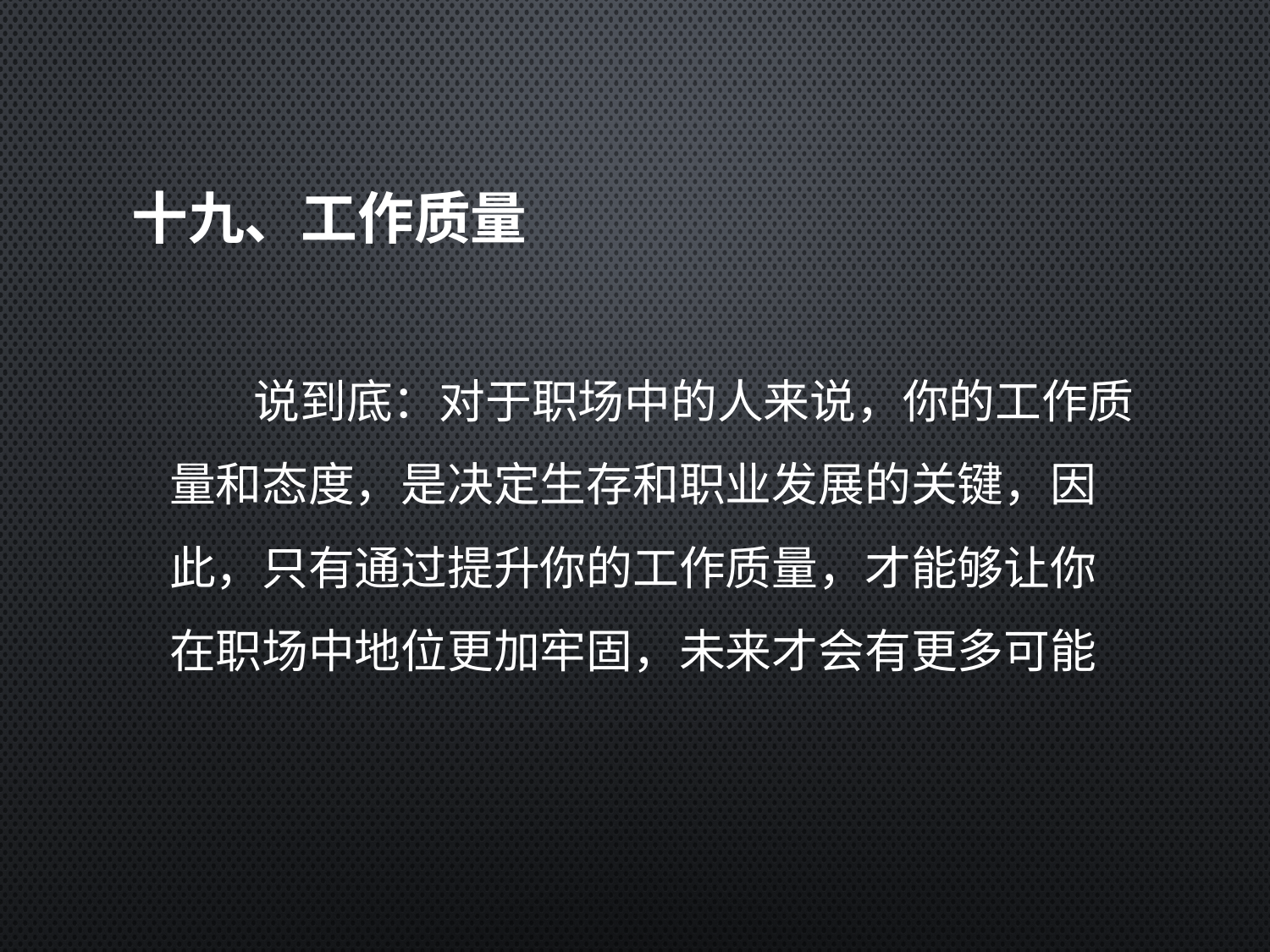

# 十九、工作质量

           说到底：对于职场中的人来说，你的工作质量和态度，是决定生存和职业发展的关键，因此，只有通过提升你的工作质量，才能够让你在职场中地位更加牢固，未来才会有更多可能